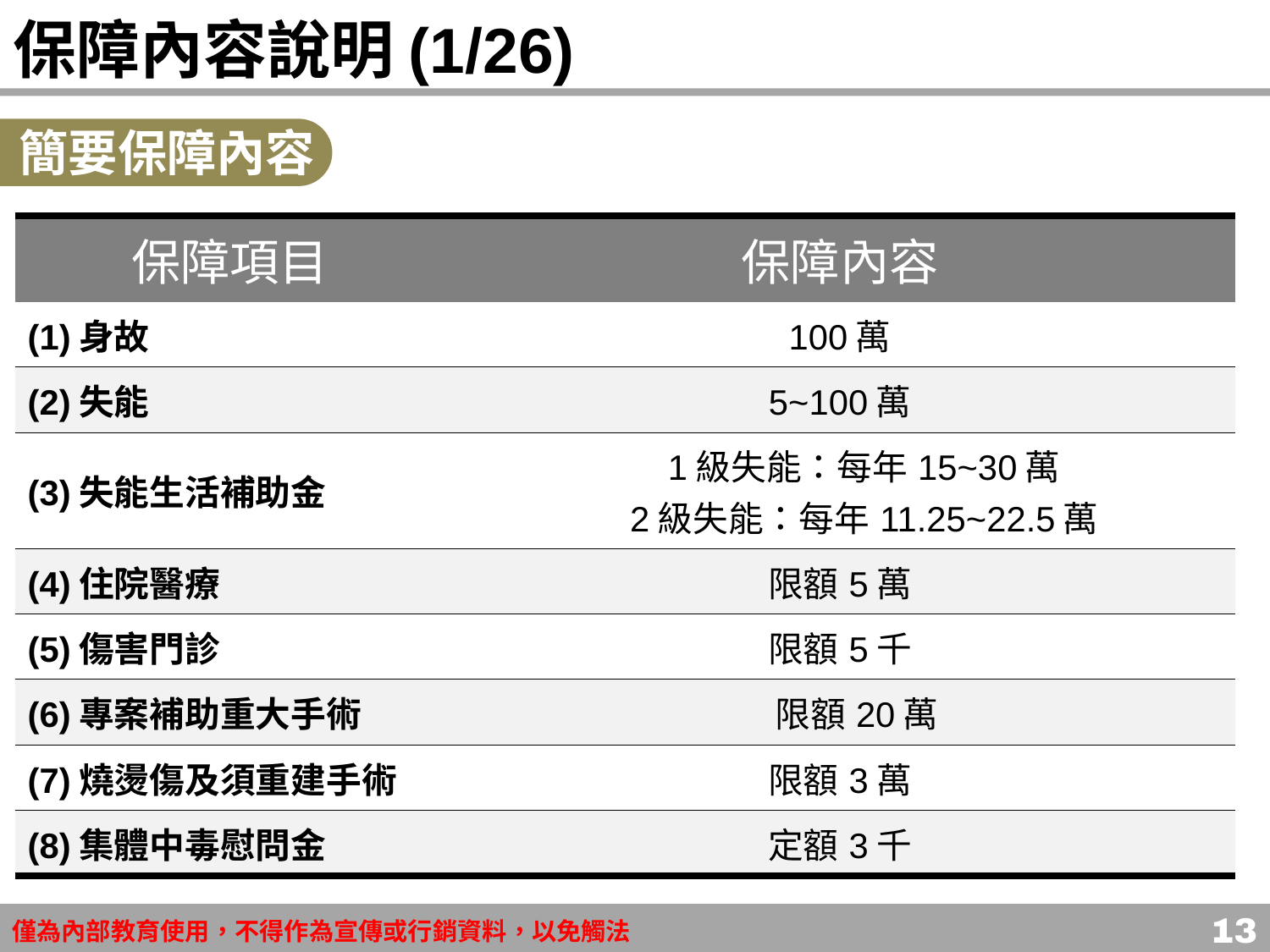

# 保障內容說明(1/26)
簡要保障內容

| 保障項目 | 保障內容 |
| --- | --- |
| (1)身故 | 100萬 |
| (2)失能 | 5~100萬 |
| (3)失能生活補助金 | 1級失能：每年15~30萬 2級失能：每年11.25~22.5萬 |
| (4)住院醫療 | 限額5萬 |
| (5)傷害門診 | 限額5千 |
| (6)專案補助重大手術 | 限額20萬 |
| (7)燒燙傷及須重建手術 | 限額3萬 |
| (8)集體中毒慰問金 | 定額3千 |
13